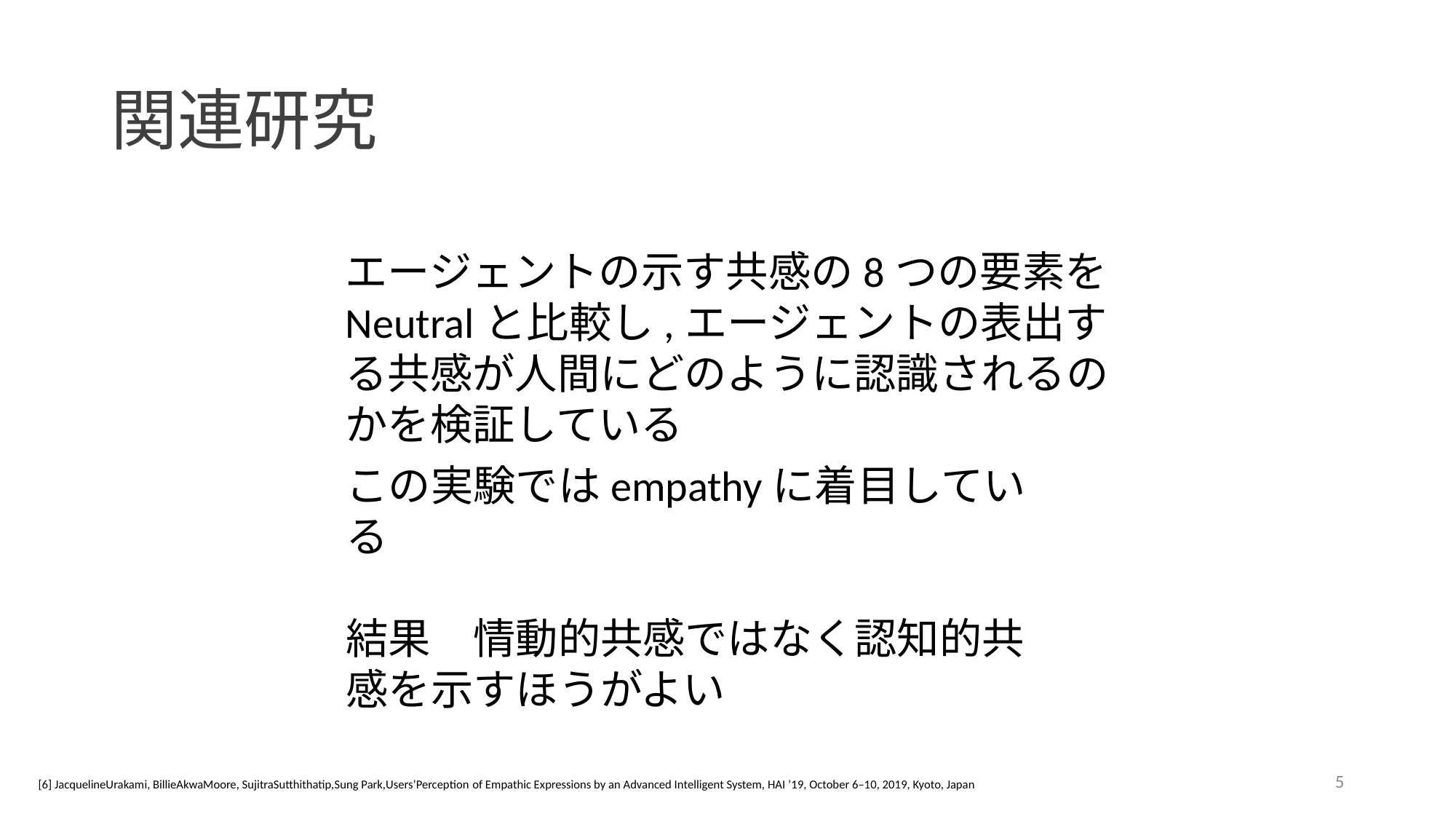

# 関連研究
エージェントの示す共感の8つの要素をNeutralと比較し,エージェントの表出する共感が人間にどのように認識されるのかを検証している
この実験ではempathyに着目している

結果　情動的共感ではなく認知的共感を示すほうがよい
5
[6] JacquelineUrakami, BillieAkwaMoore, SujitraSutthithatip,Sung Park,Users’Perception of Empathic Expressions by an Advanced Intelligent System, HAI ’19, October 6–10, 2019, Kyoto, Japan